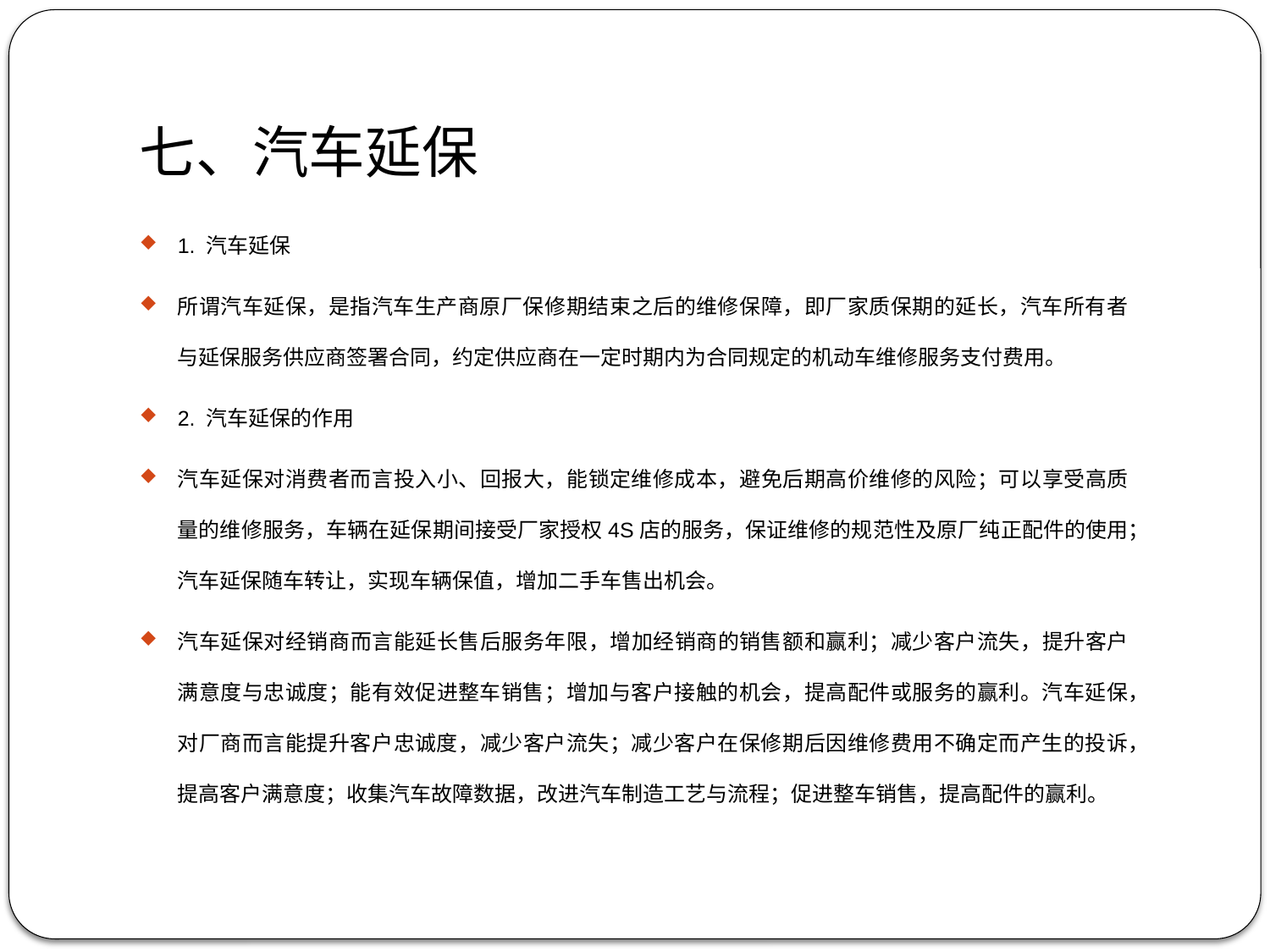

# 七、汽车延保
1. 汽车延保
所谓汽车延保，是指汽车生产商原厂保修期结束之后的维修保障，即厂家质保期的延长，汽车所有者与延保服务供应商签署合同，约定供应商在一定时期内为合同规定的机动车维修服务支付费用。
2. 汽车延保的作用
汽车延保对消费者而言投入小、回报大，能锁定维修成本，避免后期高价维修的风险；可以享受高质量的维修服务，车辆在延保期间接受厂家授权4S店的服务，保证维修的规范性及原厂纯正配件的使用；汽车延保随车转让，实现车辆保值，增加二手车售出机会。
汽车延保对经销商而言能延长售后服务年限，增加经销商的销售额和赢利；减少客户流失，提升客户满意度与忠诚度；能有效促进整车销售；增加与客户接触的机会，提高配件或服务的赢利。汽车延保，对厂商而言能提升客户忠诚度，减少客户流失；减少客户在保修期后因维修费用不确定而产生的投诉，提高客户满意度；收集汽车故障数据，改进汽车制造工艺与流程；促进整车销售，提高配件的赢利。